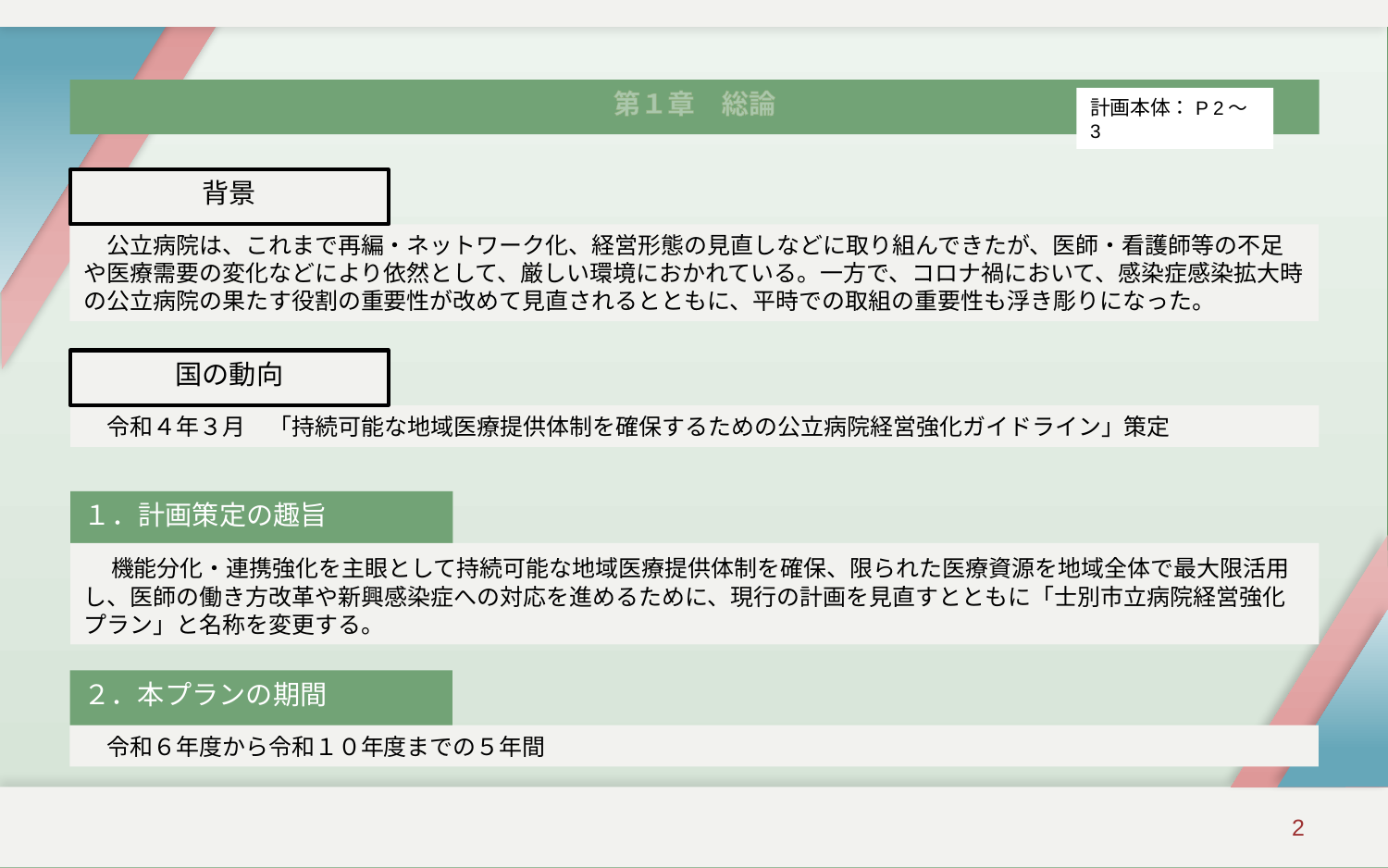

# 第１章　総論
計画本体：P 2～ 3
背景
　公立病院は、これまで再編・ネットワーク化、経営形態の見直しなどに取り組んできたが、医師・看護師等の不足や医療需要の変化などにより依然として、厳しい環境におかれている。一方で、コロナ禍において、感染症感染拡大時の公立病院の果たす役割の重要性が改めて見直されるとともに、平時での取組の重要性も浮き彫りになった。

国の動向
　令和４年３月　「持続可能な地域医療提供体制を確保するための公立病院経営強化ガイドライン」策定
１．計画策定の趣旨
　機能分化・連携強化を主眼として持続可能な地域医療提供体制を確保、限られた医療資源を地域全体で最大限活用し、医師の働き方改革や新興感染症への対応を進めるために、現行の計画を見直すとともに「士別市立病院経営強化プラン」と名称を変更する。
２．本プランの期間
　令和６年度から令和１０年度までの５年間
2